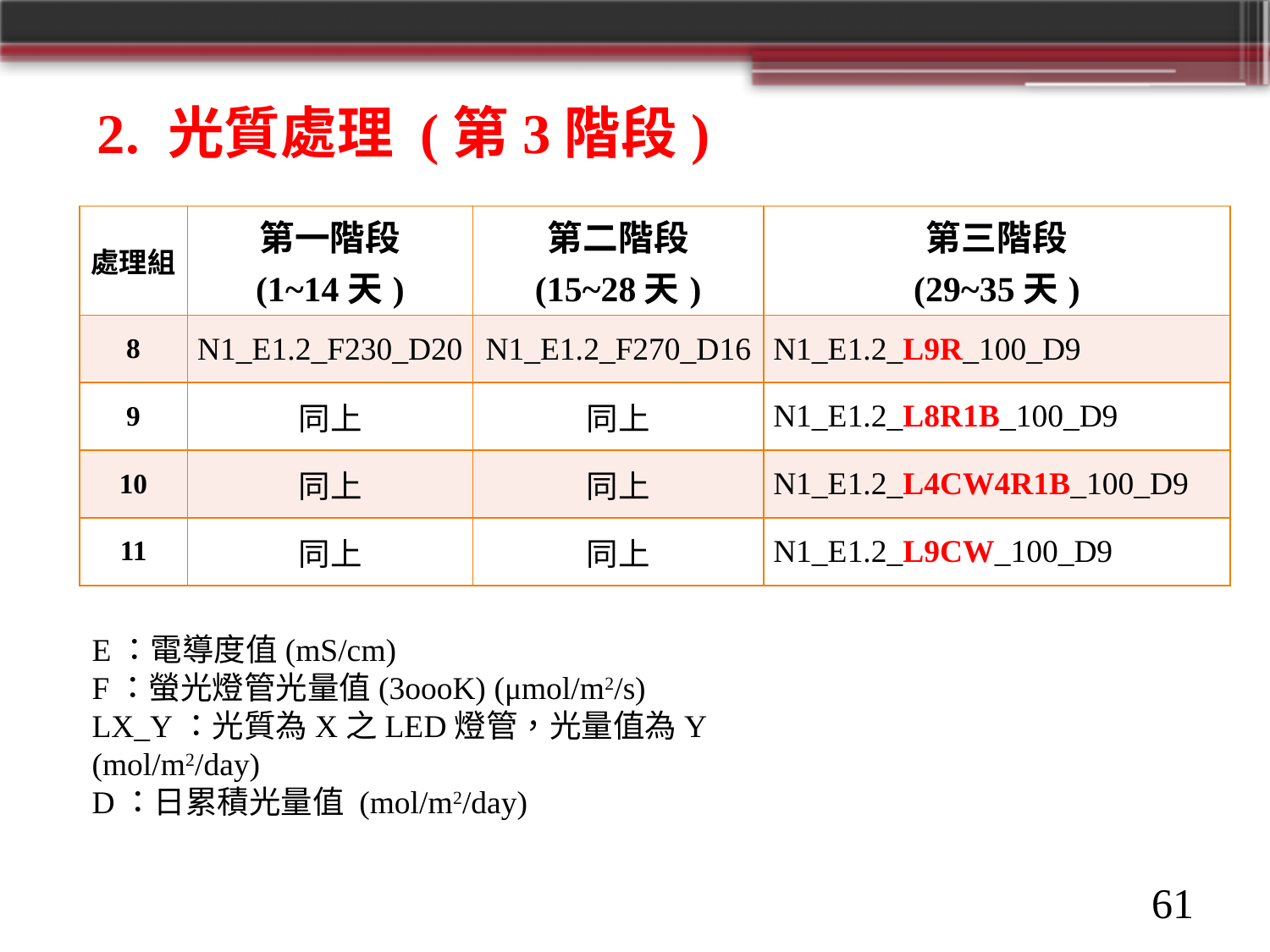

# 2. 光質處理 (第3階段)
| 處理組 | 第一階段 (1~14天) | 第二階段 (15~28天) | 第三階段 (29~35天) |
| --- | --- | --- | --- |
| 8 | N1\_E1.2\_F230\_D20 | N1\_E1.2\_F270\_D16 | N1\_E1.2\_L9R\_100\_D9 |
| 9 | 同上 | 同上 | N1\_E1.2\_L8R1B\_100\_D9 |
| 10 | 同上 | 同上 | N1\_E1.2\_L4CW4R1B\_100\_D9 |
| 11 | 同上 | 同上 | N1\_E1.2\_L9CW\_100\_D9 |
N1：迦南農場配方
E：電導度值(mS/cm)
F：螢光燈管光量值(3oooK) (μmol/m2/s)
LX_Y：光質為X之LED燈管，光量值為Y (mol/m2/day)
D：日累積光量值 (mol/m2/day)
61